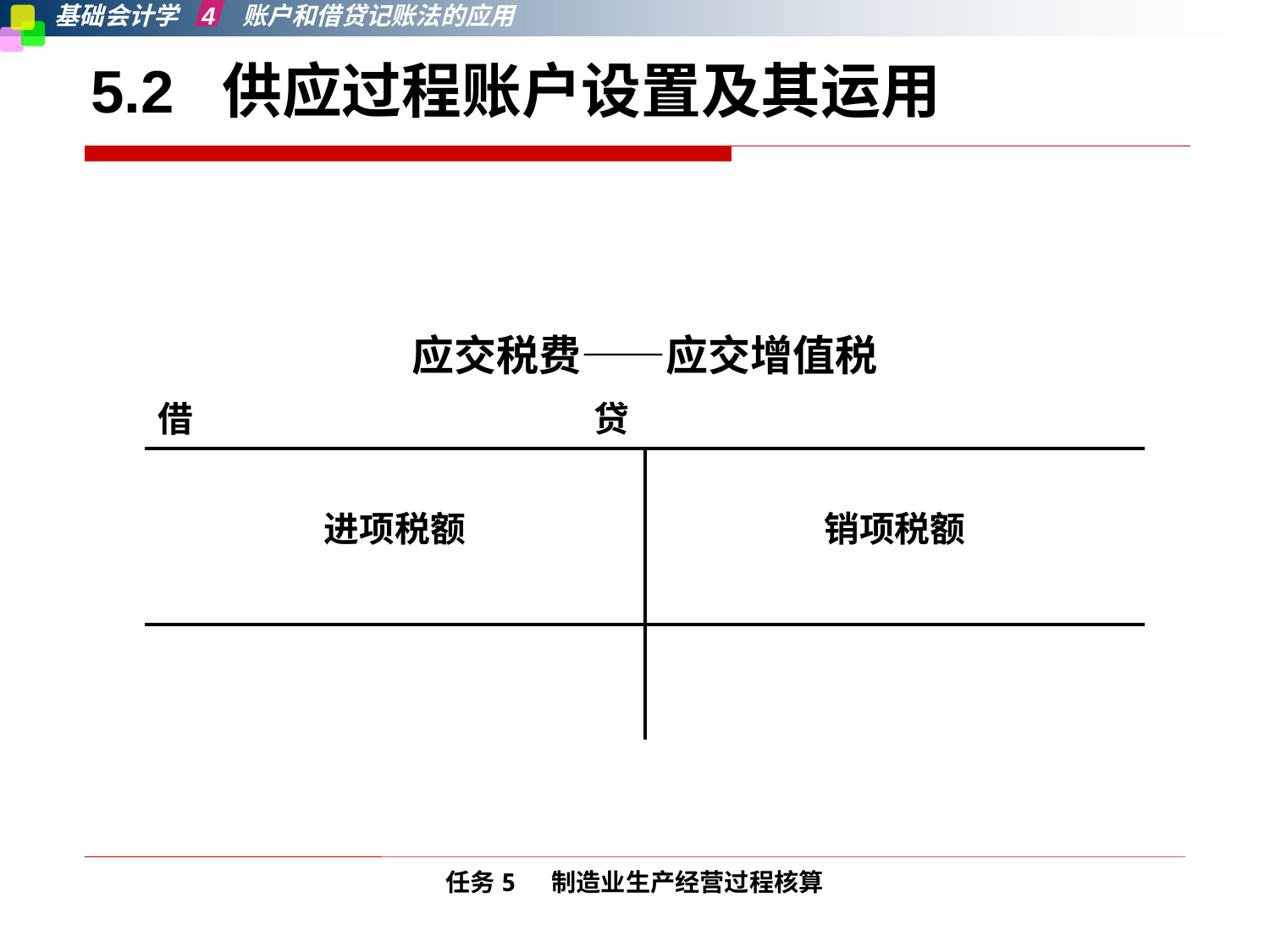

5.2  供应过程账户设置及其运用
| 应交税费——应交增值税 借 贷 |  |
| --- | --- |
| 进项税额 | 销项税额 |
|  |  |
任务5  制造业生产经营过程核算